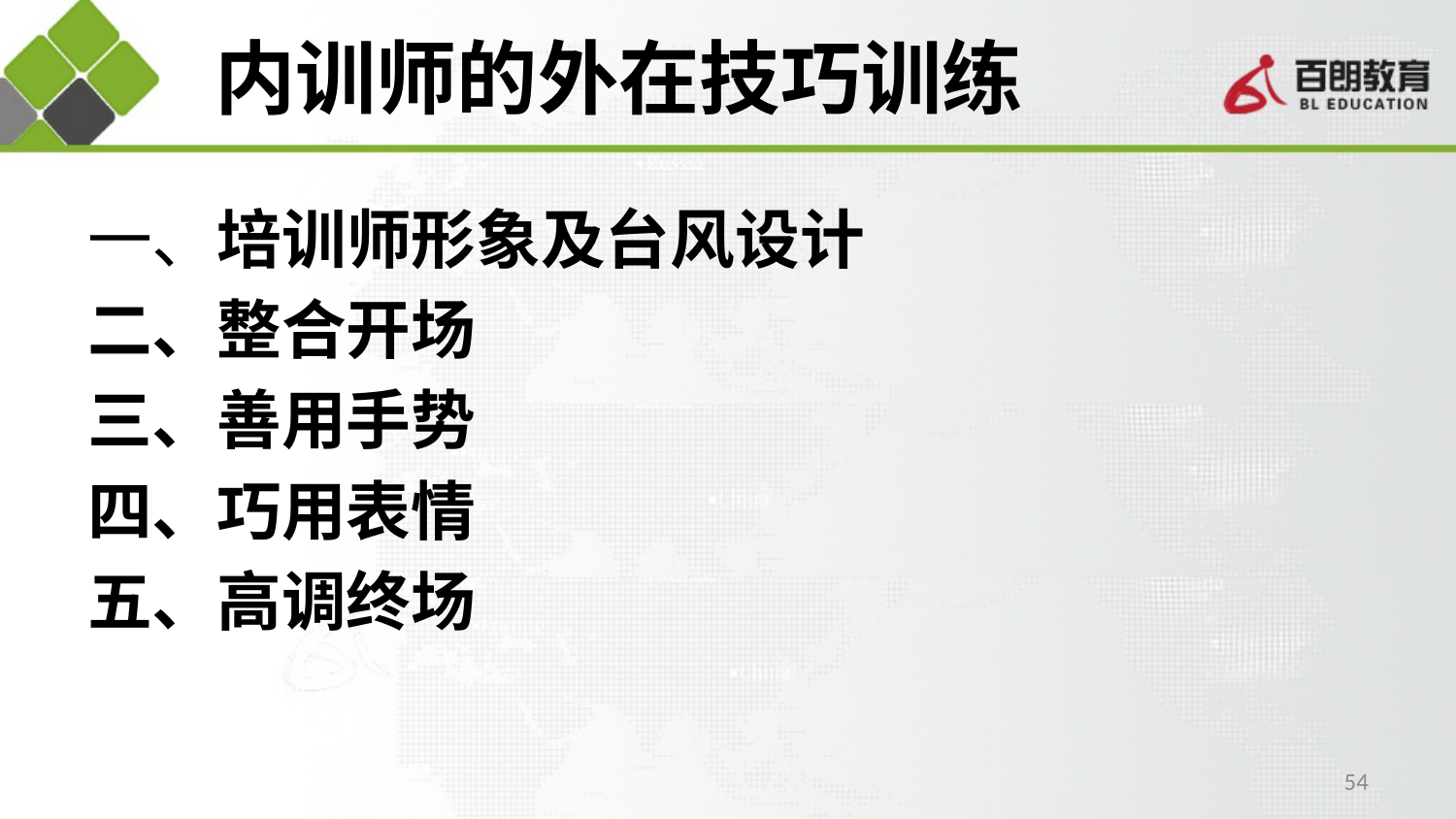

# 内训师的外在技巧训练
一、培训师形象及台风设计
二、整合开场
三、善用手势
四、巧用表情
五、高调终场

54